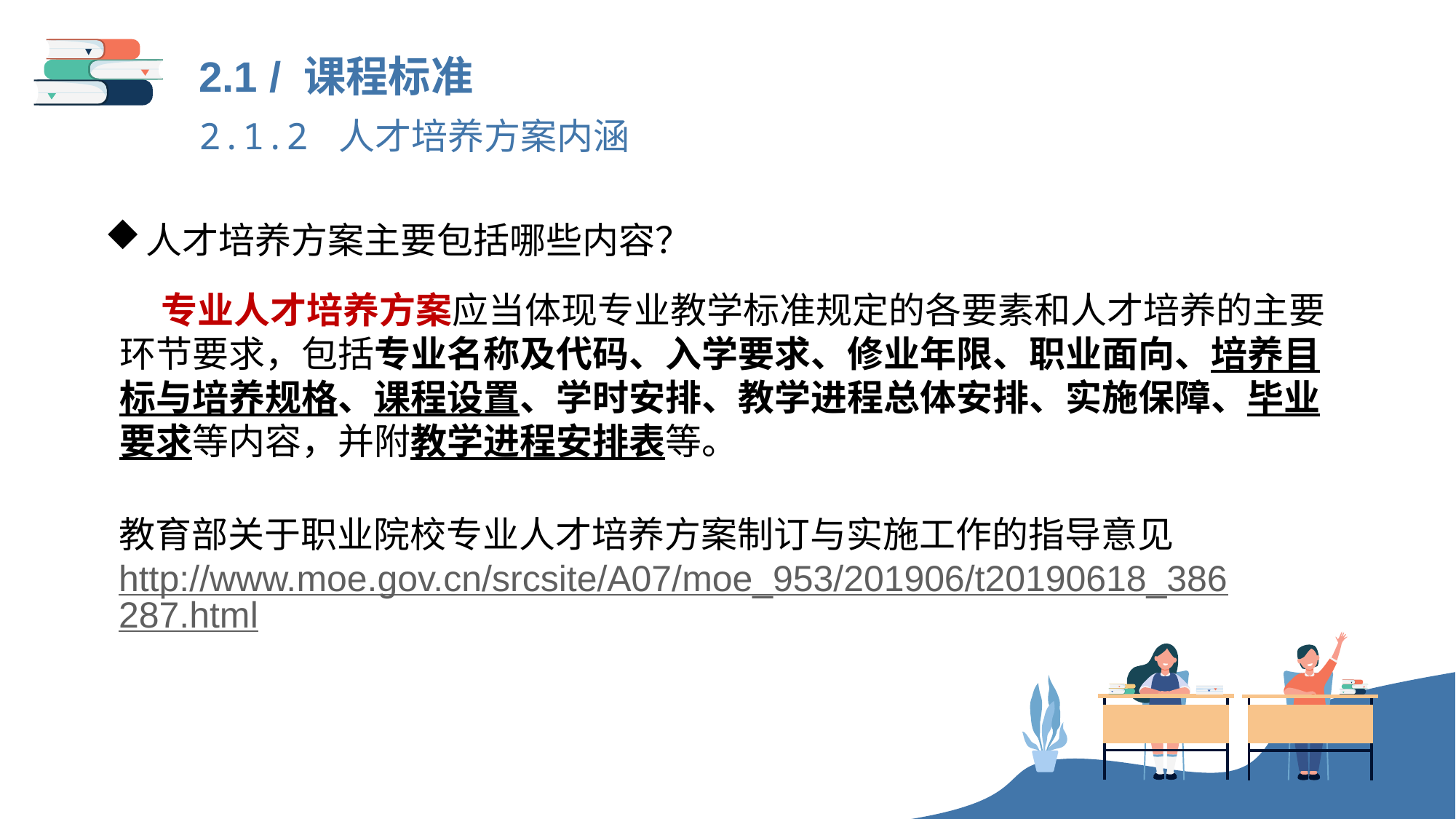

2.1 / 课程标准
2.1.2 人才培养方案内涵
人才培养方案主要包括哪些内容？
    专业人才培养方案应当体现专业教学标准规定的各要素和人才培养的主要环节要求，包括专业名称及代码、入学要求、修业年限、职业面向、培养目标与培养规格、课程设置、学时安排、教学进程总体安排、实施保障、毕业要求等内容，并附教学进程安排表等。
教育部关于职业院校专业人才培养方案制订与实施工作的指导意见
http://www.moe.gov.cn/srcsite/A07/moe_953/201906/t20190618_386287.html